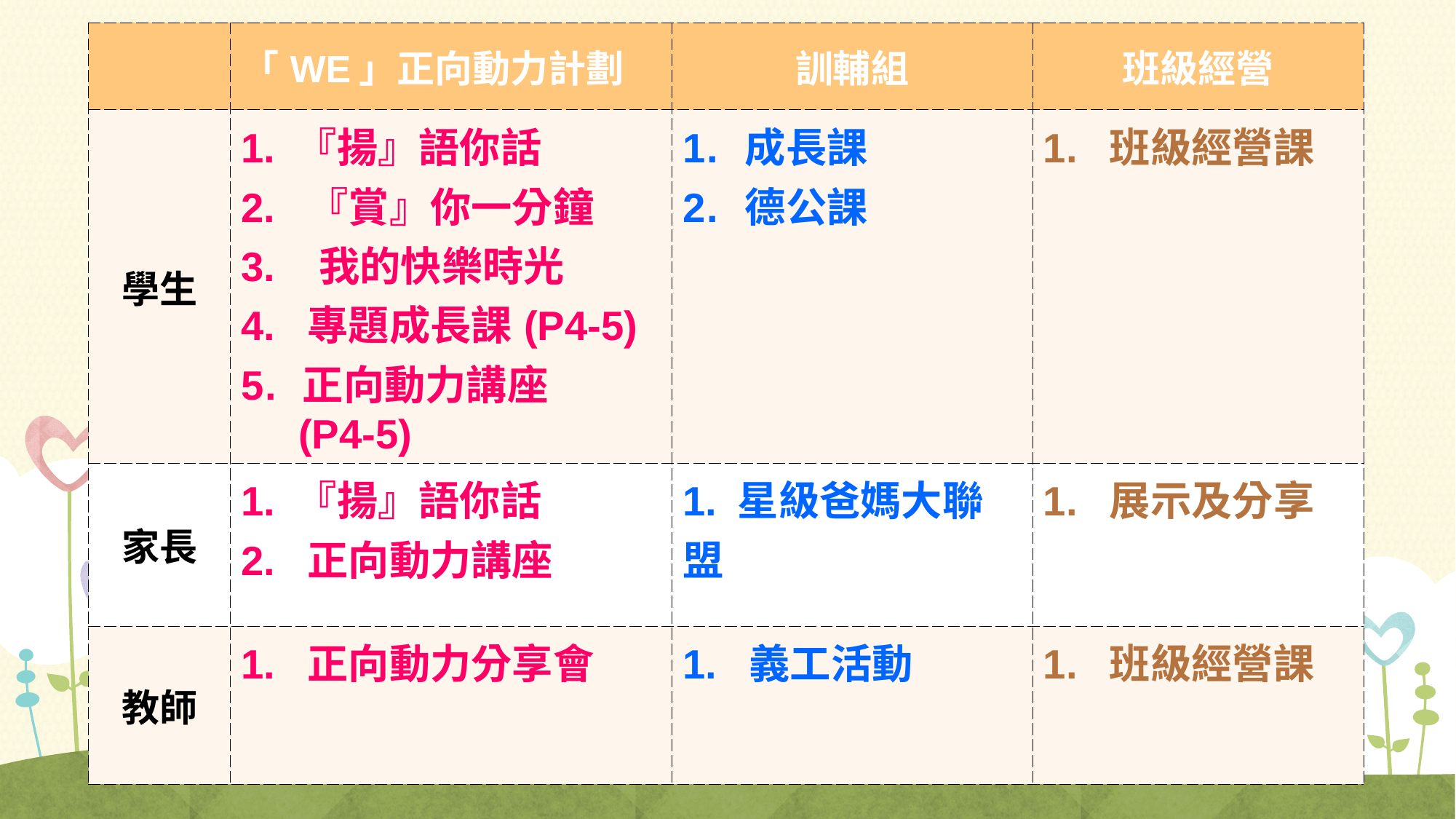

|  | 「WE」正向動力計劃 | 訓輔組 | 班級經營 |
| --- | --- | --- | --- |
| 學生 | 1. 『揚』語你話 2. 『賞』你一分鐘 3. 我的快樂時光 4. 專題成長課(P4-5) 正向動力講座 (P4-5) | 成長課 德公課 | 1. 班級經營課 |
| 家長 | 1. 『揚』語你話 2. 正向動力講座 | 1. 星級爸媽大聯盟 | 1. 展示及分享 |
| 教師 | 1. 正向動力分享會 | 1. 義工活動 | 1. 班級經營課 |
#